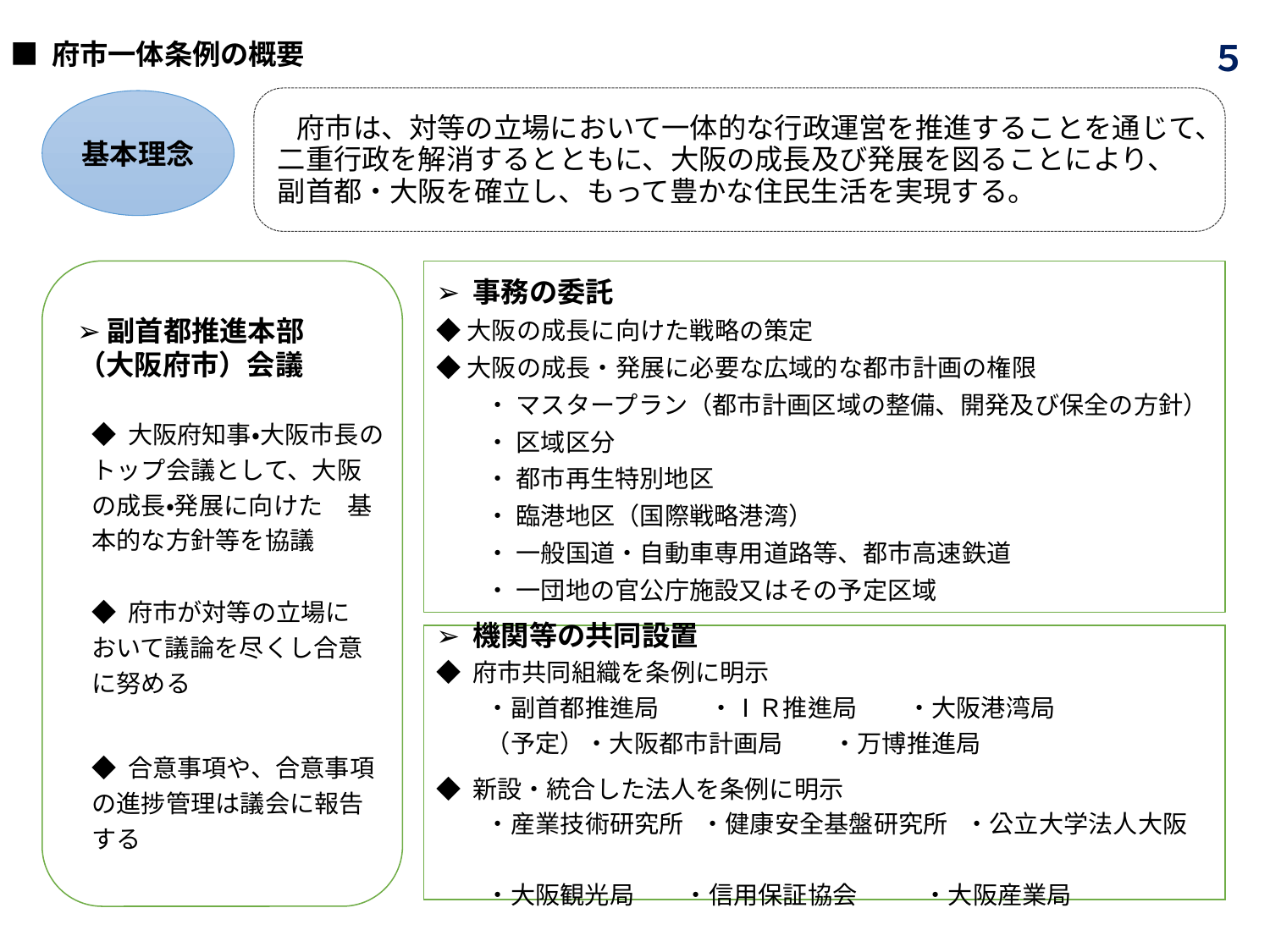

５
■ 府市一体条例の概要
  府市は、対等の立場において一体的な行政運営を推進することを通じて、
二重行政を解消するとともに、大阪の成長及び発展を図ることにより、副首都・大阪を確立し、もって豊かな住民生活を実現する。
基本理念

➢ 事務の委託
◆大阪の成長に向けた戦略の策定
◆大阪の成長・発展に必要な広域的な都市計画の権限
　　・ マスタープラン（都市計画区域の整備、開発及び保全の方針）
　　・ 区域区分
　　・ 都市再生特別地区
　　・ 臨港地区（国際戦略港湾）
　　・ 一般国道・自動車専用道路等、都市高速鉄道
　　・ 一団地の官公庁施設又はその予定区域
➢副首都推進本部
（大阪府市）会議
◆ 大阪府知事・大阪市長のトップ会議として、大阪の成長・発展に向けた　基本的な方針等を協議
◆ 府市が対等の立場に　おいて議論を尽くし合意に努める
➢ 機関等の共同設置
◆ 府市共同組織を条例に明示
　　・副首都推進局　　・ⅠＲ推進局　　・大阪港湾局
　　（予定）・大阪都市計画局　　・万博推進局
◆ 新設・統合した法人を条例に明示
　　・産業技術研究所   ・健康安全基盤研究所   ・公立大学法人大阪
　　・大阪観光局         ・信用保証協会            ・大阪産業局
◆ 合意事項や、合意事項の進捗管理は議会に報告する